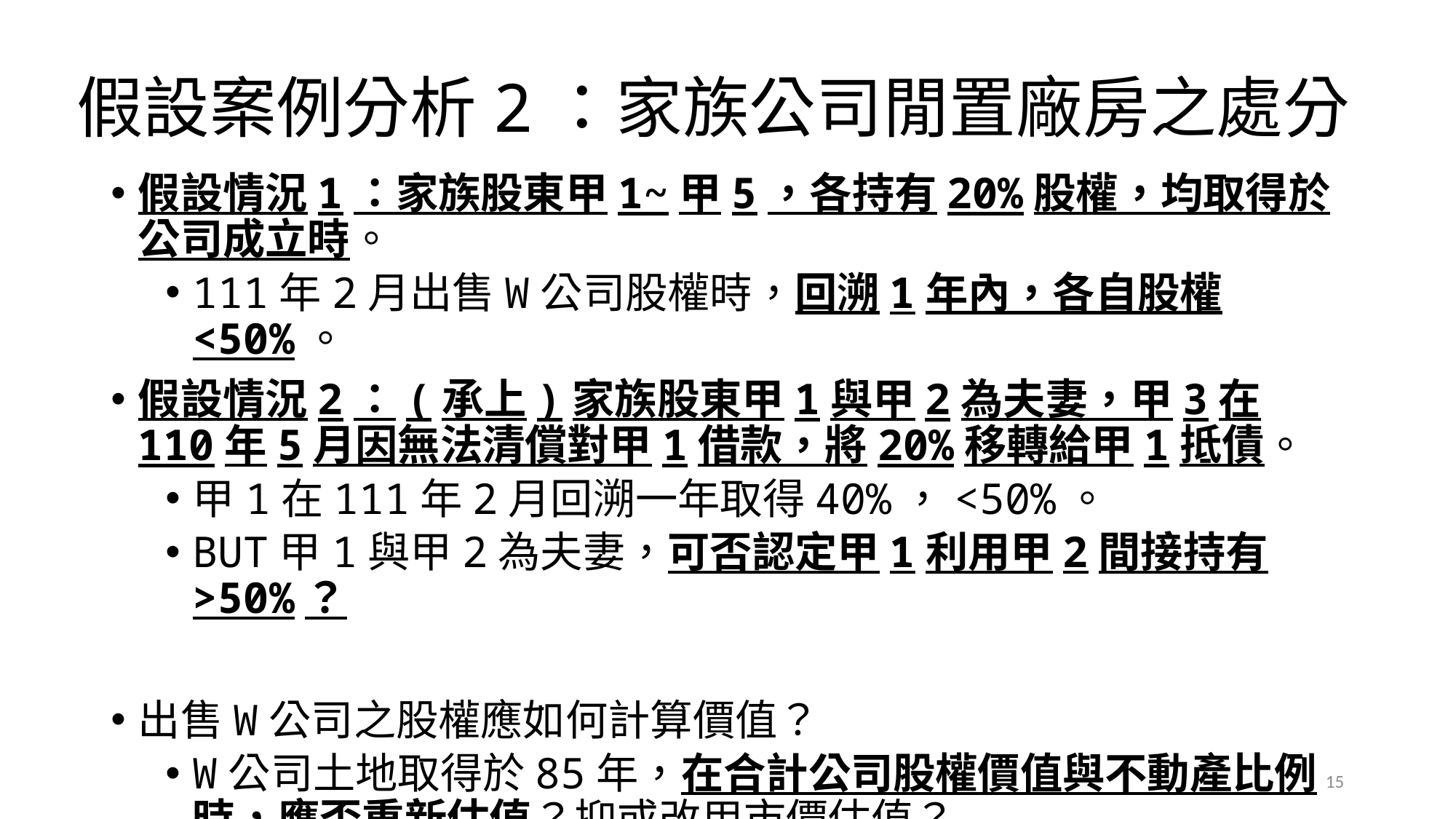

# 假設案例分析2：家族公司閒置廠房之處分
假設情況1：家族股東甲1~甲5，各持有20%股權，均取得於公司成立時。
111年2月出售W公司股權時，回溯1年內，各自股權<50%。
假設情況2：(承上)家族股東甲1與甲2為夫妻，甲3在110年5月因無法清償對甲1借款，將20%移轉給甲1抵債。
甲1在111年2月回溯一年取得40%，<50%。
BUT甲1與甲2為夫妻，可否認定甲1利用甲2間接持有>50%？

出售W公司之股權應如何計算價值？
W公司土地取得於85年，在合計公司股權價值與不動產比例時，應否重新估值？抑或改用市價估值？
15